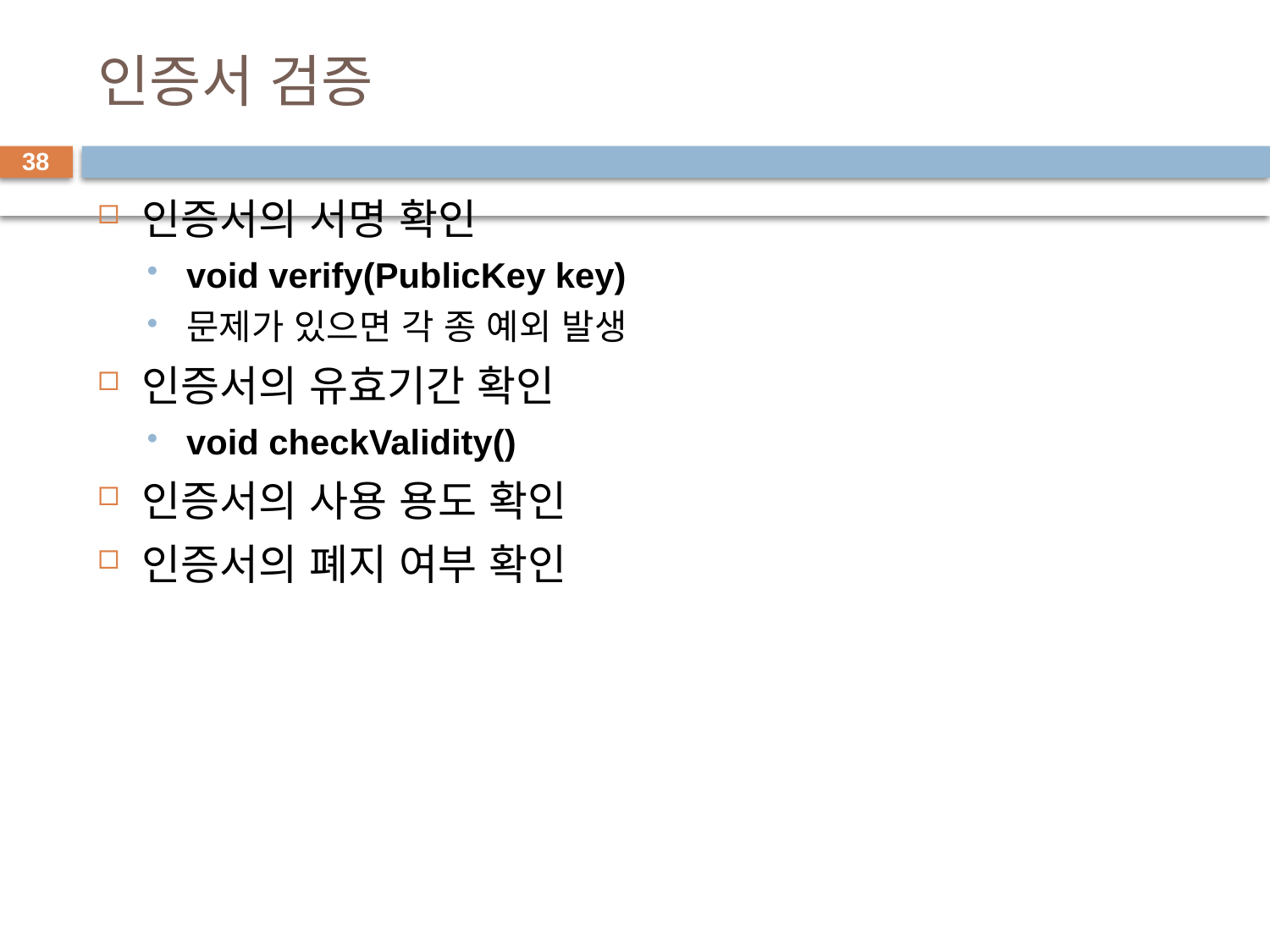

# 인증서 검증
38
인증서의 서명 확인
void verify(PublicKey key)
문제가 있으면 각 종 예외 발생
인증서의 유효기간 확인
void checkValidity()
인증서의 사용 용도 확인
인증서의 폐지 여부 확인